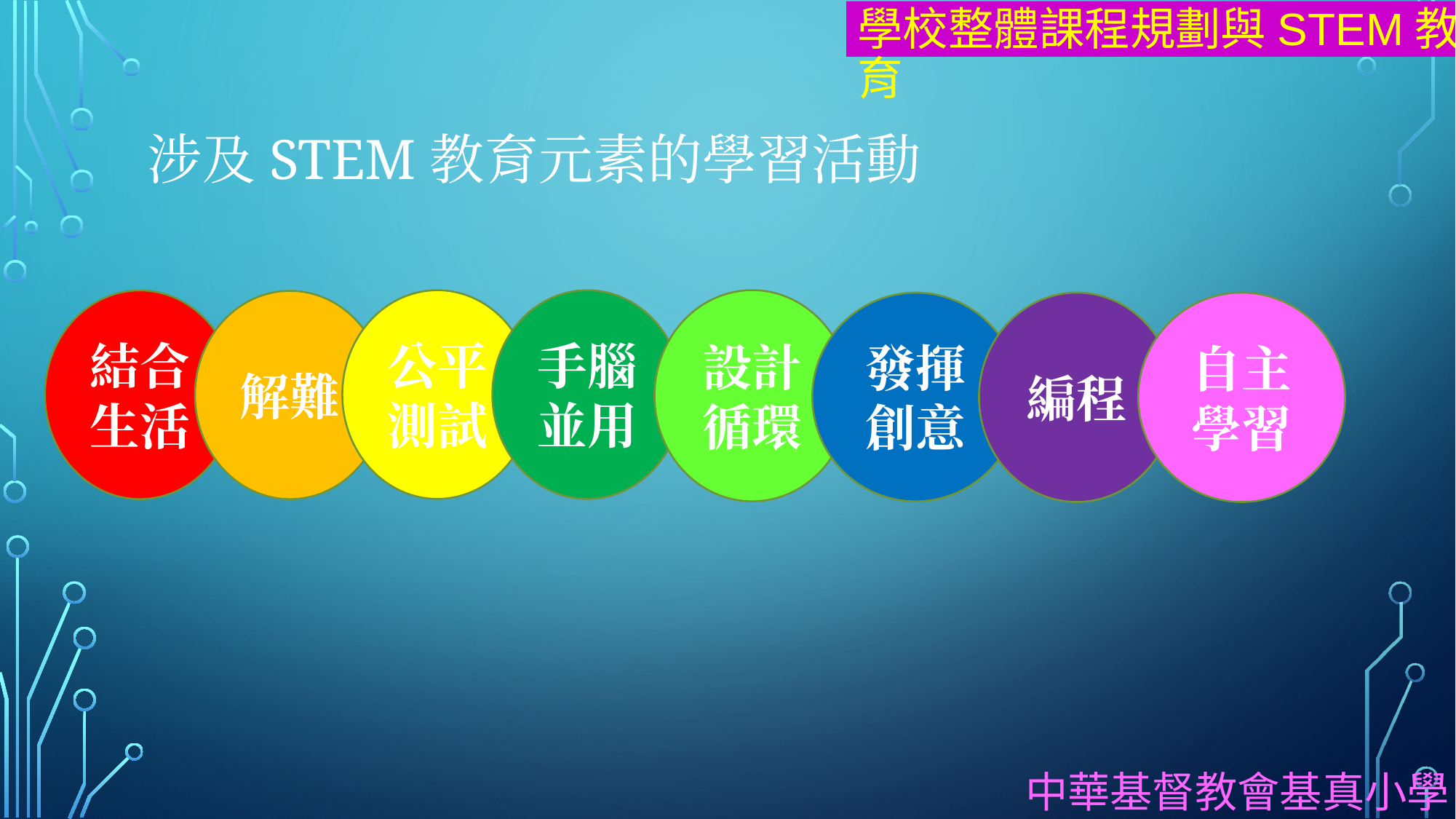

學校整體課程規劃與STEM教育
# 涉及STEM教育元素的學習活動
公平測試
手腦並用
設計循環
結合生活
解難
發揮創意
編程
自主學習
中華基督教會基真小學